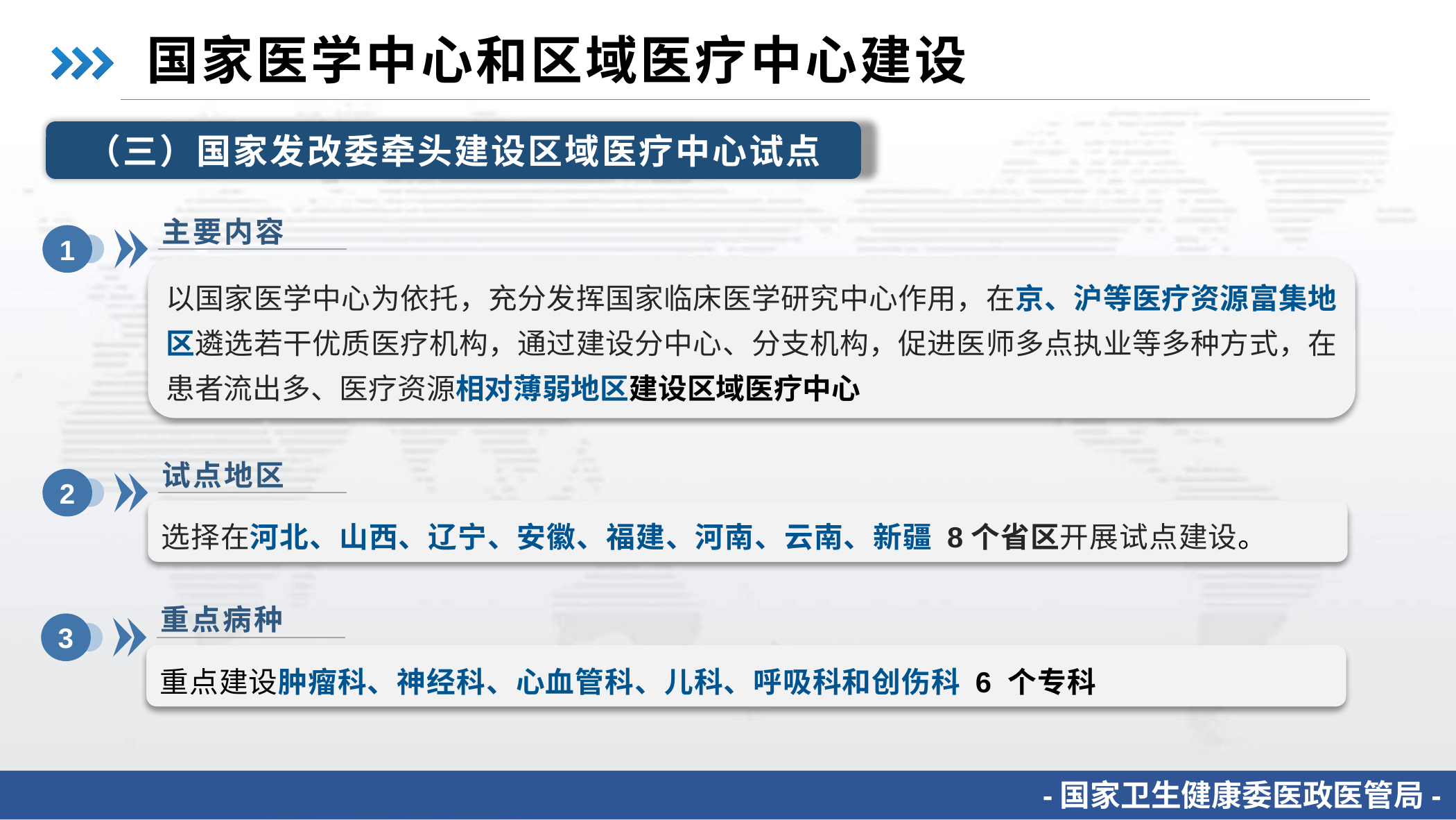

国家医学中心和区域医疗中心建设
（三）国家发改委牵头建设区域医疗中心试点
主要内容
1

以国家医学中心为依托，充分发挥国家临床医学研究中心作用，在京、沪等医疗资源富集地区遴选若干优质医疗机构，通过建设分中心、分支机构，促进医师多点执业等多种方式，在患者流出多、医疗资源相对薄弱地区建设区域医疗中心
试点地区
2

选择在河北、山西、辽宁、安徽、福建、河南、云南、新疆 8个省区开展试点建设。
重点病种
3

重点建设肿瘤科、神经科、心血管科、儿科、呼吸科和创伤科 6 个专科